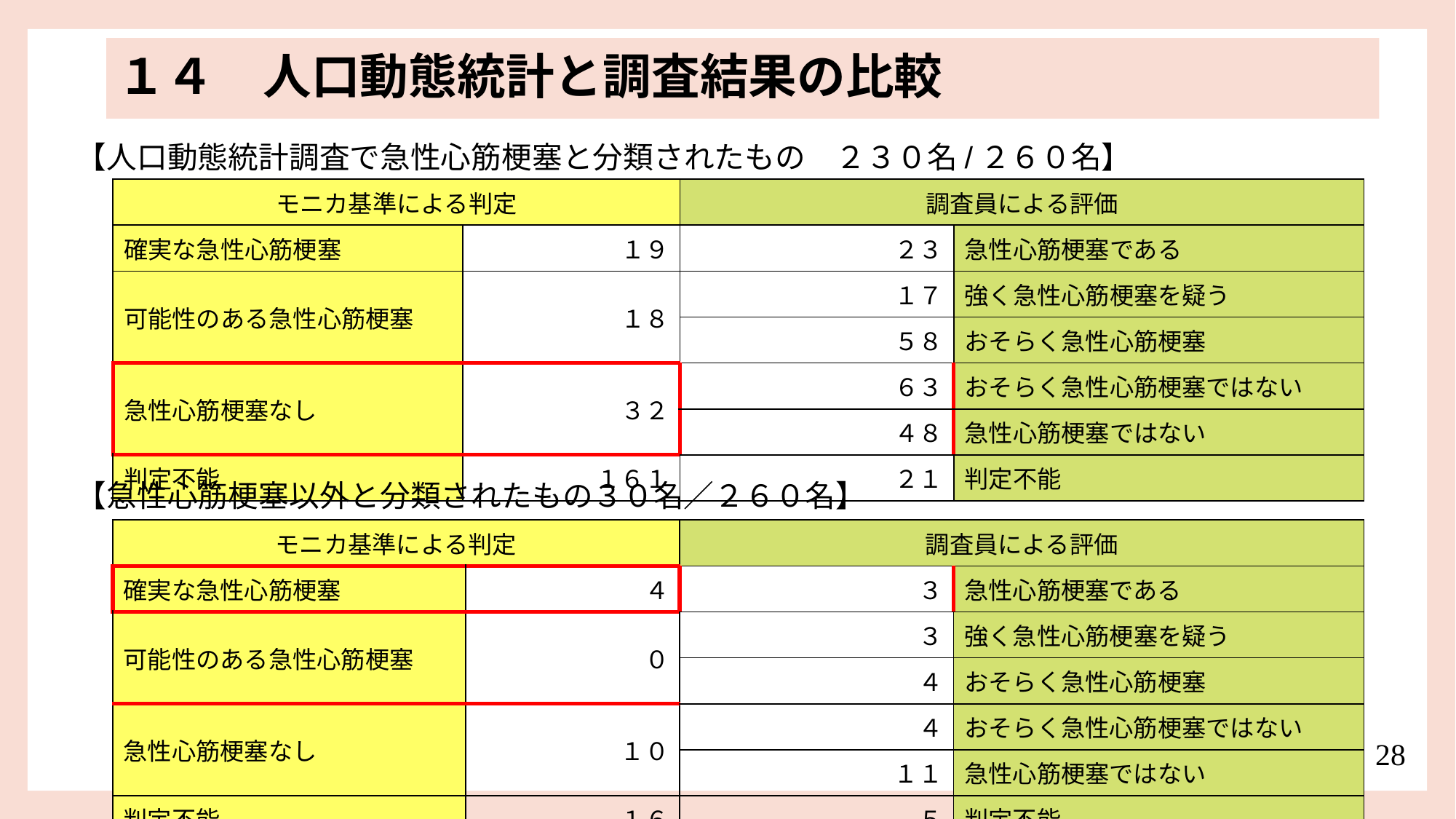

１４　人口動態統計と調査結果の比較
【人口動態統計調査で急性心筋梗塞と分類されたもの　２３０名/２６０名】
| モニカ基準による判定 |  | 調査員による評価 |  |
| --- | --- | --- | --- |
| 確実な急性心筋梗塞 | １９ | ２３ | 急性心筋梗塞である |
| 可能性のある急性心筋梗塞 | １８ | １７ | 強く急性心筋梗塞を疑う |
|  |  | ５８ | おそらく急性心筋梗塞 |
| 急性心筋梗塞なし | ３２ | ６３ | おそらく急性心筋梗塞ではない |
|  |  | ４８ | 急性心筋梗塞ではない |
| 判定不能 | １６１ | ２１ | 判定不能 |
【急性心筋梗塞以外と分類されたもの３０名／２６０名】
| モニカ基準による判定 |  | 調査員による評価 |  |
| --- | --- | --- | --- |
| 確実な急性心筋梗塞 | ４ | ３ | 急性心筋梗塞である |
| 可能性のある急性心筋梗塞 | ０ | ３ | 強く急性心筋梗塞を疑う |
|  |  | ４ | おそらく急性心筋梗塞 |
| 急性心筋梗塞なし | １０ | ４ | おそらく急性心筋梗塞ではない |
|  |  | １１ | 急性心筋梗塞ではない |
| 判定不能 | １６ | ５ | 判定不能 |
28